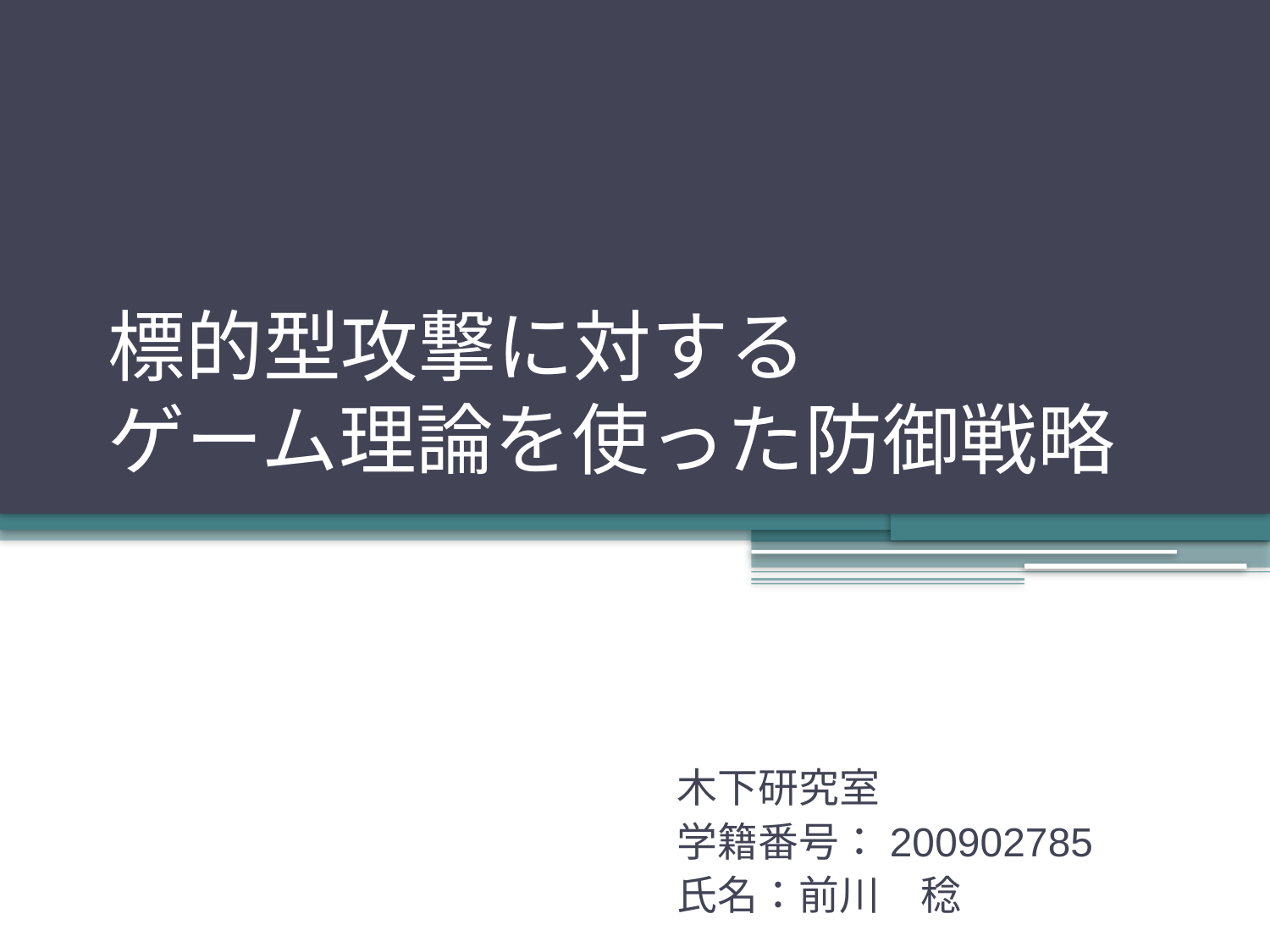

# 標的型攻撃に対する ゲーム理論を使った防御戦略
木下研究室
学籍番号：200902785
氏名：前川　稔